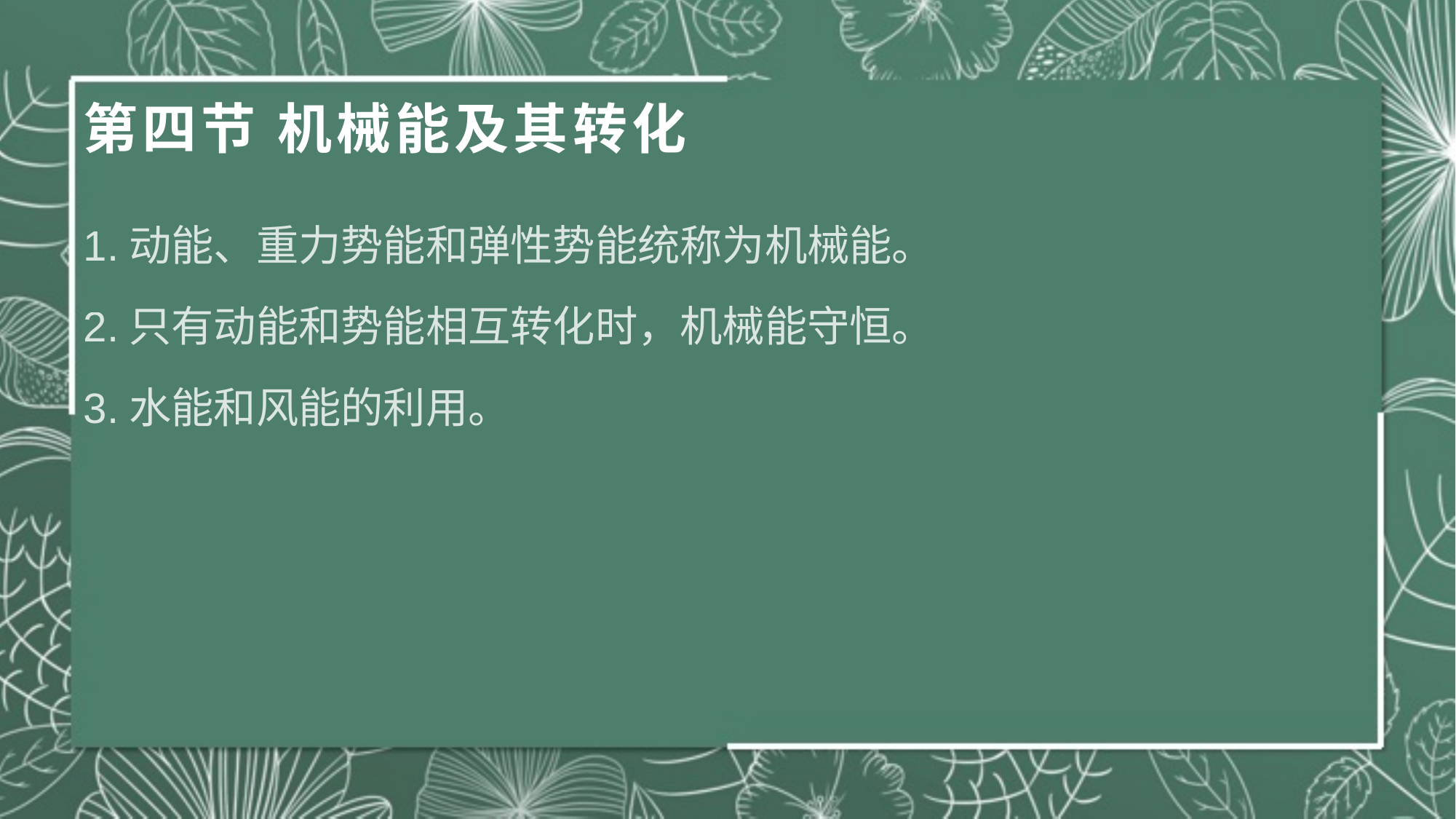

# 第四节 机械能及其转化
1.动能、重力势能和弹性势能统称为机械能。
2.只有动能和势能相互转化时，机械能守恒。
3.水能和风能的利用。